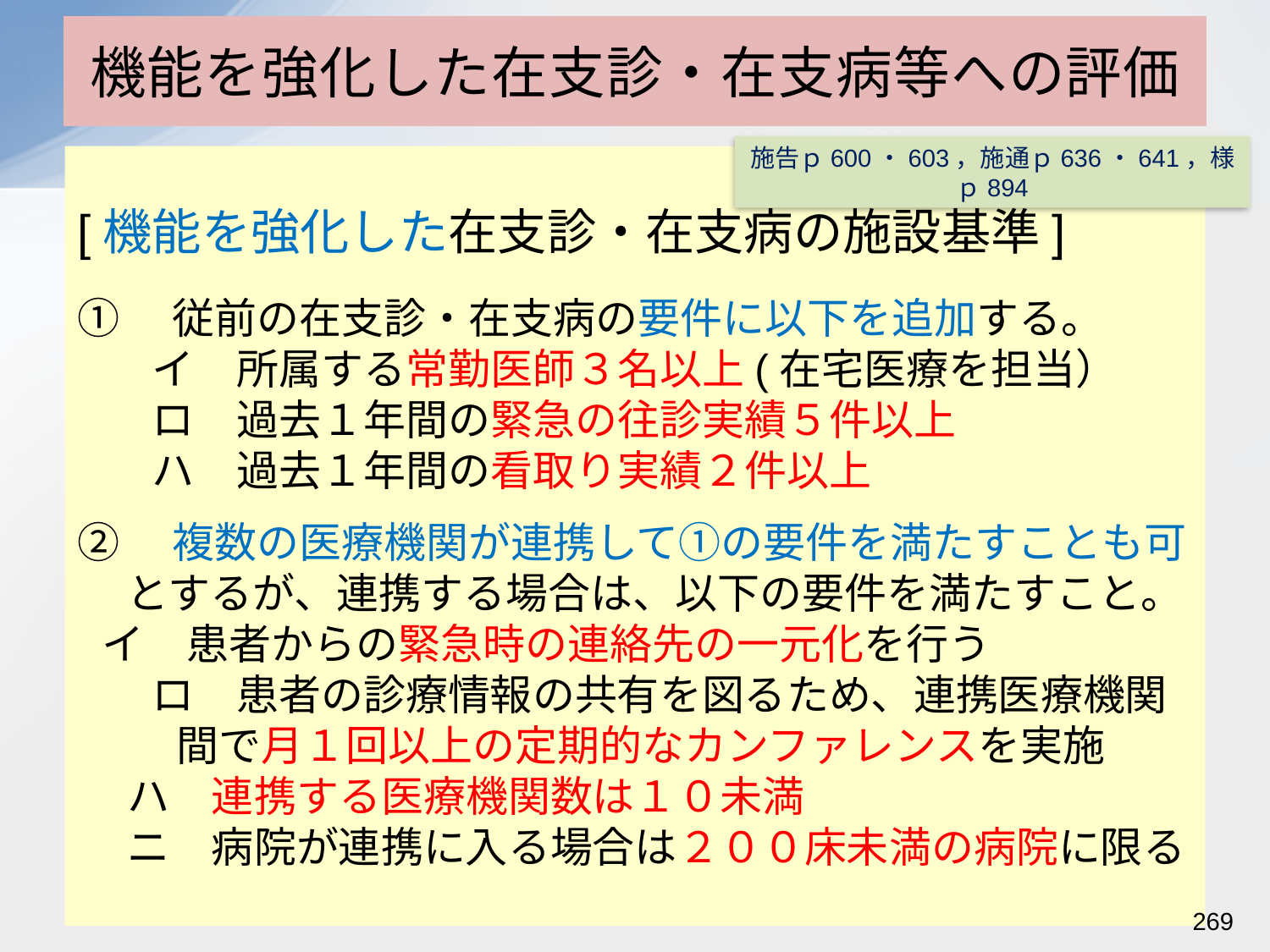

# 機能を強化した在支診・在支病等への評価
施告ｐ600・603，施通ｐ636・641，様ｐ894
[機能を強化した在支診・在支病の施設基準]
①　従前の在支診・在支病の要件に以下を追加する。
イ　所属する常勤医師３名以上(在宅医療を担当）
ロ　過去１年間の緊急の往診実績５件以上
ハ　過去１年間の看取り実績２件以上
②　複数の医療機関が連携して①の要件を満たすことも可とするが、連携する場合は、以下の要件を満たすこと。
イ　患者からの緊急時の連絡先の一元化を行う
ロ　患者の診療情報の共有を図るため、連携医療機関間で月１回以上の定期的なカンファレンスを実施
ハ　連携する医療機関数は１０未満
ニ　病院が連携に入る場合は２００床未満の病院に限る
269